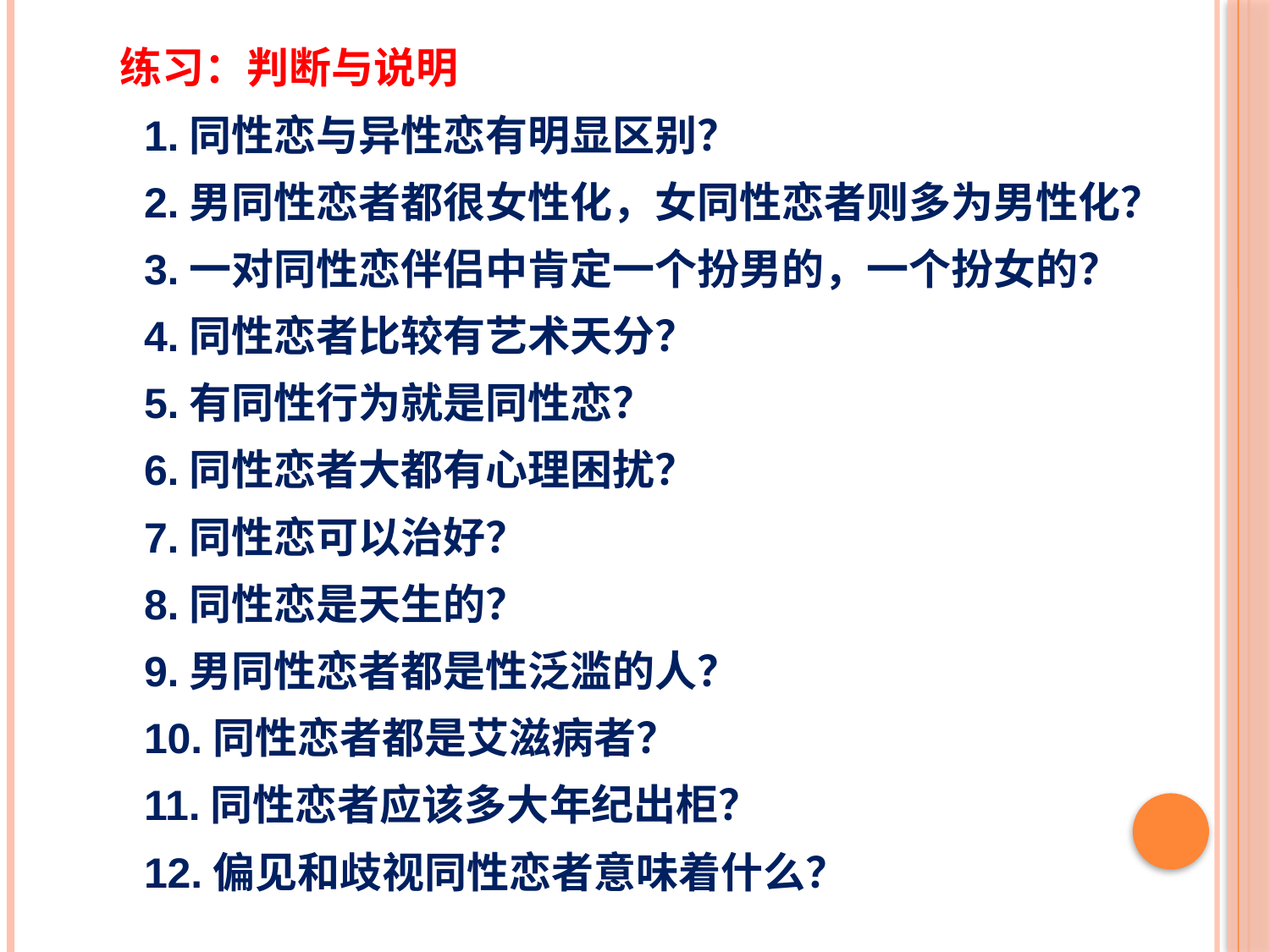

练习：判断与说明
  1.同性恋与异性恋有明显区别？
  2.男同性恋者都很女性化，女同性恋者则多为男性化？
  3.一对同性恋伴侣中肯定一个扮男的，一个扮女的？
  4.同性恋者比较有艺术天分？
  5.有同性行为就是同性恋？
  6.同性恋者大都有心理困扰？
  7.同性恋可以治好？
  8.同性恋是天生的？
  9.男同性恋者都是性泛滥的人？
  10.同性恋者都是艾滋病者？
  11.同性恋者应该多大年纪出柜？
  12.偏见和歧视同性恋者意味着什么？